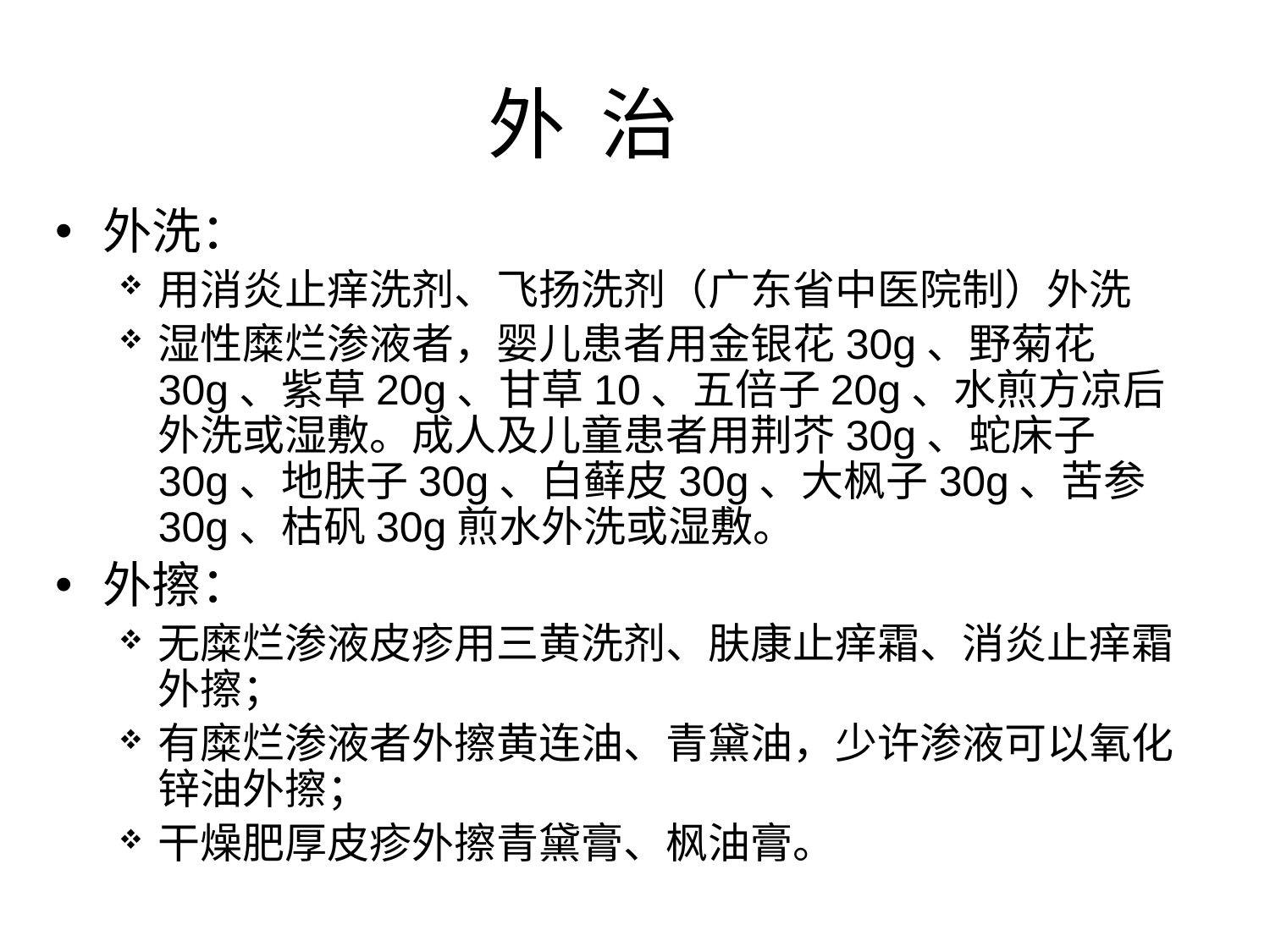

# 外  治

外洗：
用消炎止痒洗剂、飞扬洗剂（广东省中医院制）外洗
湿性糜烂渗液者，婴儿患者用金银花30g、野菊花30g、紫草20g、甘草10、五倍子20g、水煎方凉后外洗或湿敷。成人及儿童患者用荆芥30g、蛇床子30g、地肤子30g、白藓皮30g、大枫子30g、苦参30g、枯矾30g煎水外洗或湿敷。
外擦：
无糜烂渗液皮疹用三黄洗剂、肤康止痒霜、消炎止痒霜外擦；
有糜烂渗液者外擦黄连油、青黛油，少许渗液可以氧化锌油外擦；
干燥肥厚皮疹外擦青黛膏、枫油膏。